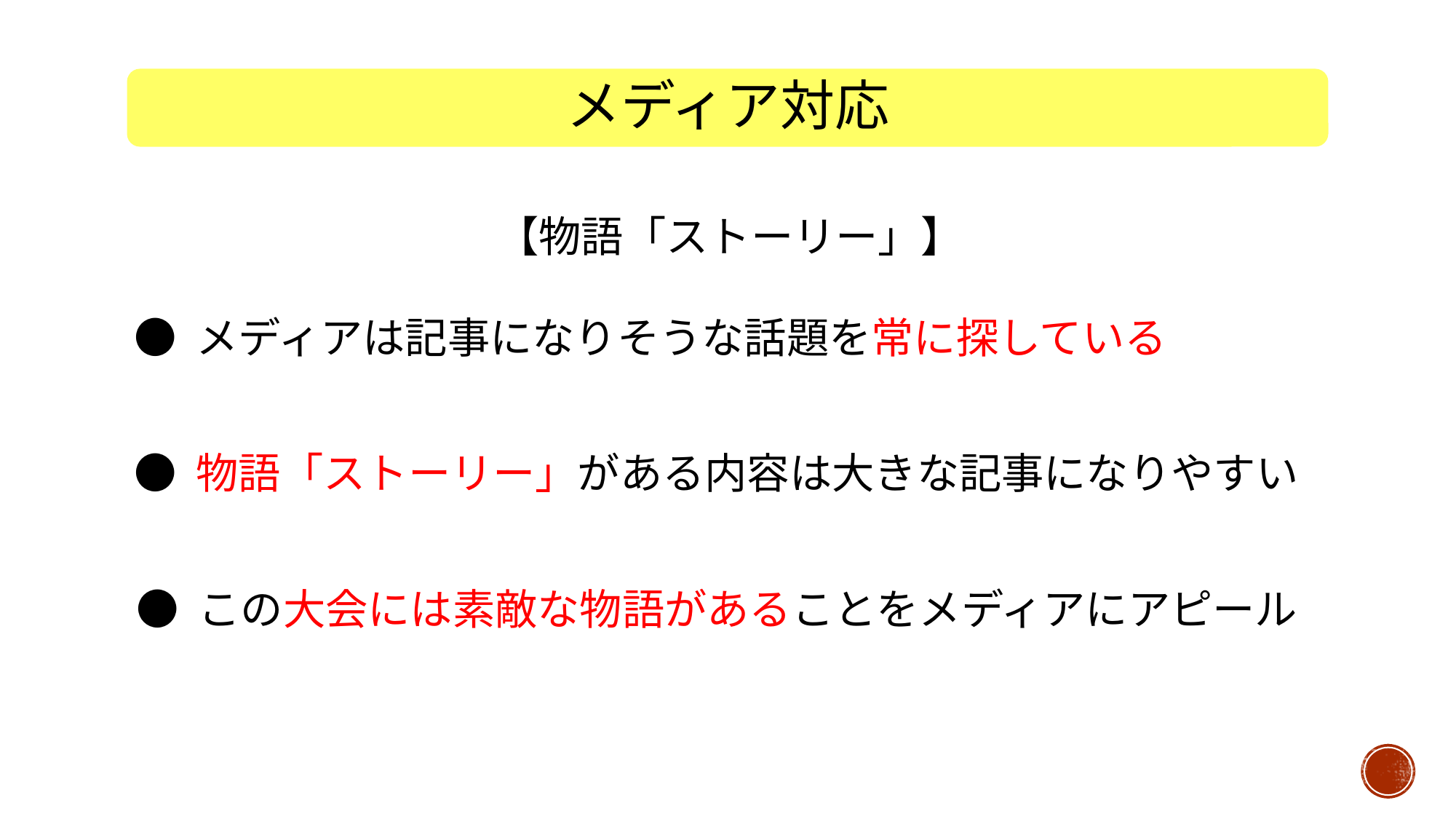

# メディア対応

【物語「ストーリー」】
● メディアは記事になりそうな話題を常に探している
● 物語「ストーリー」がある内容は大きな記事になりやすい
● この大会には素敵な物語があることをメディアにアピール